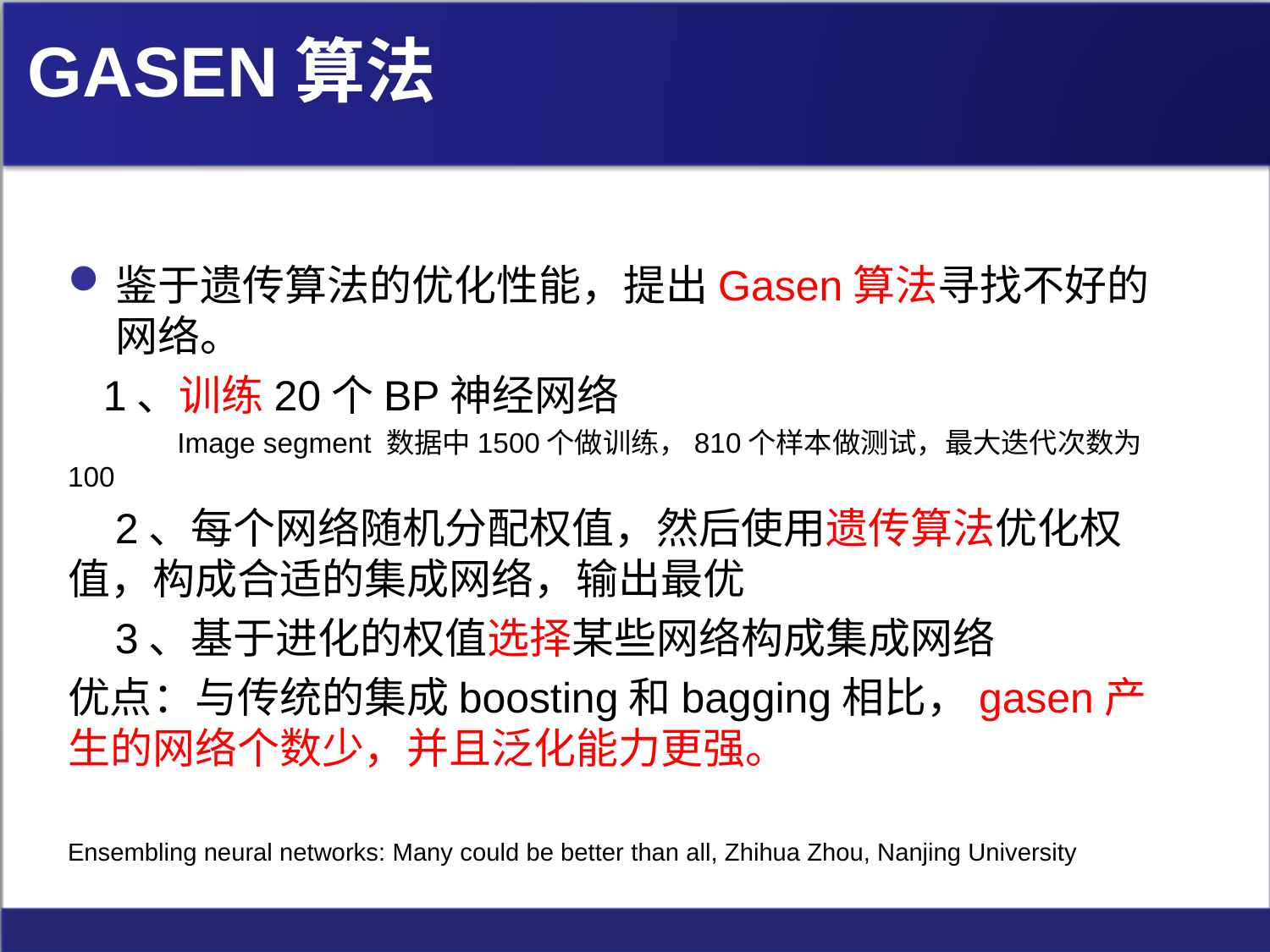

GASEN算法

鉴于遗传算法的优化性能，提出Gasen算法寻找不好的网络。
   1、训练20个BP神经网络
              Image segment 数据中1500个做训练，810个样本做测试，最大迭代次数为100
    2、每个网络随机分配权值，然后使用遗传算法优化权值，构成合适的集成网络，输出最优
    3、基于进化的权值选择某些网络构成集成网络
优点：与传统的集成boosting和bagging相比，gasen产生的网络个数少，并且泛化能力更强。

Ensembling neural networks: Many could be better than all, Zhihua Zhou, Nanjing University